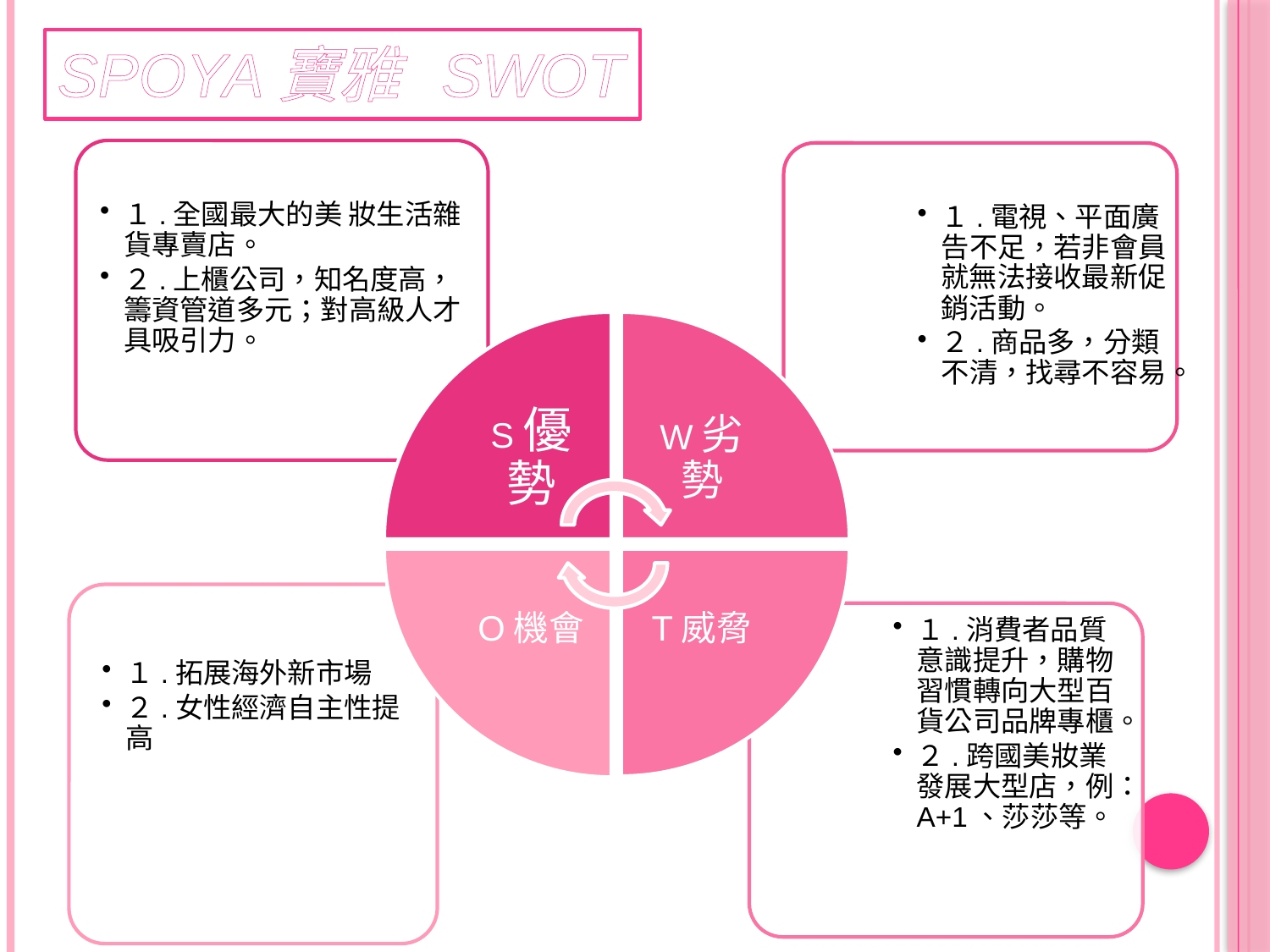

SPOYA寶雅  SWOT
１.消費者品質意識提升，購物習慣轉向大型百貨公司品牌專櫃。
２.跨國美妝業發展大型店，例：A+1、莎莎等。
１.拓展海外新市場
２.女性經濟自主性提高

１.電視、平面廣告不足，若非會員就無法接收最新促銷活動。
２.商品多，分類不清，找尋不容易。

１.全國最大的美 妝生活雜貨專賣店。
２.上櫃公司，知名度高，籌資管道多元；對高級人才具吸引力。
S優勢
W劣勢
T威脅
O機會